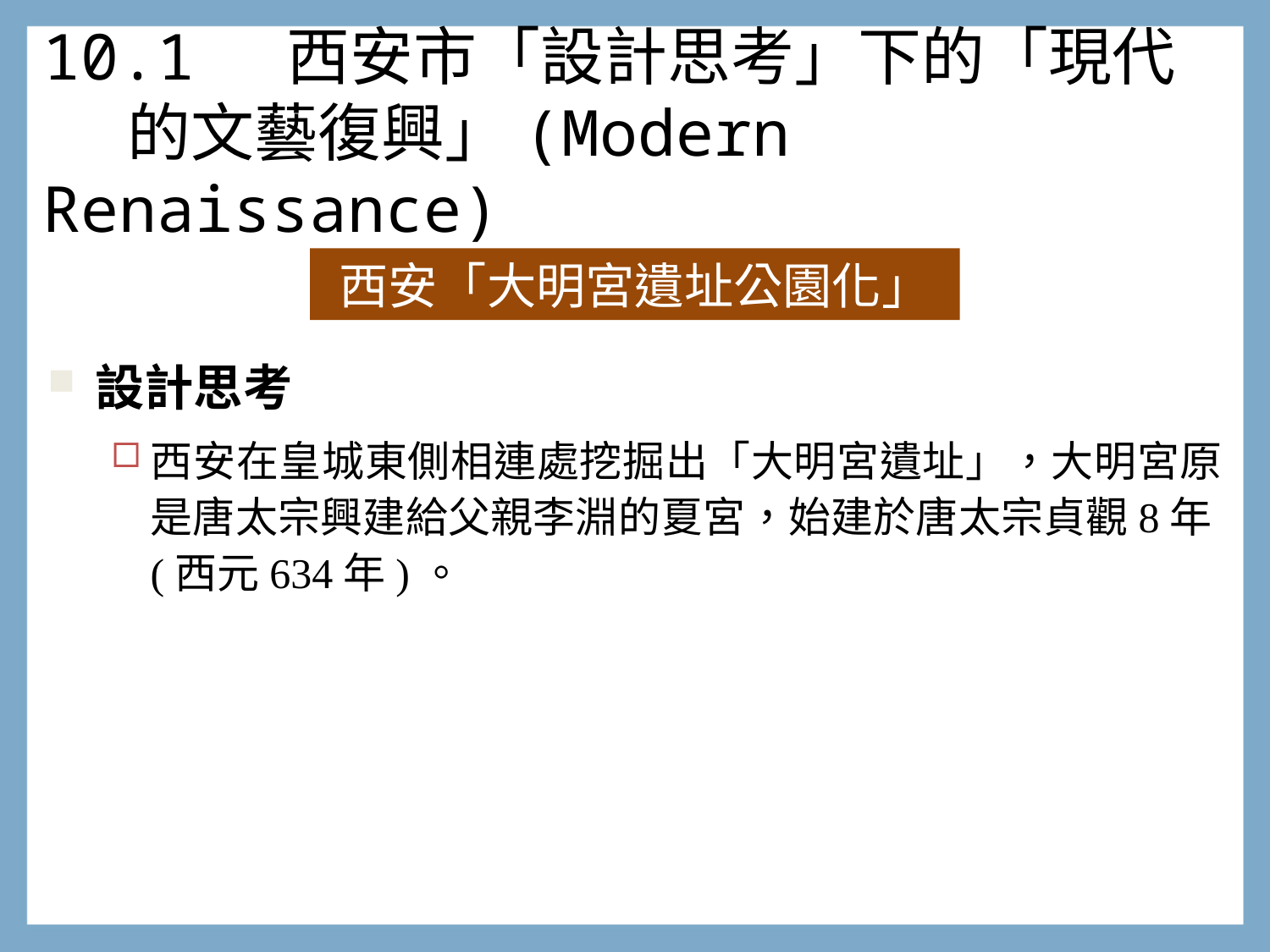

# 10.1  西安市「設計思考」下的「現代 的文藝復興」(Modern Renaissance)
西安「大明宮遺址公園化」
設計思考
西安在皇城東側相連處挖掘出「大明宮遺址」，大明宮原是唐太宗興建給父親李淵的夏宮，始建於唐太宗貞觀8年(西元634年)。